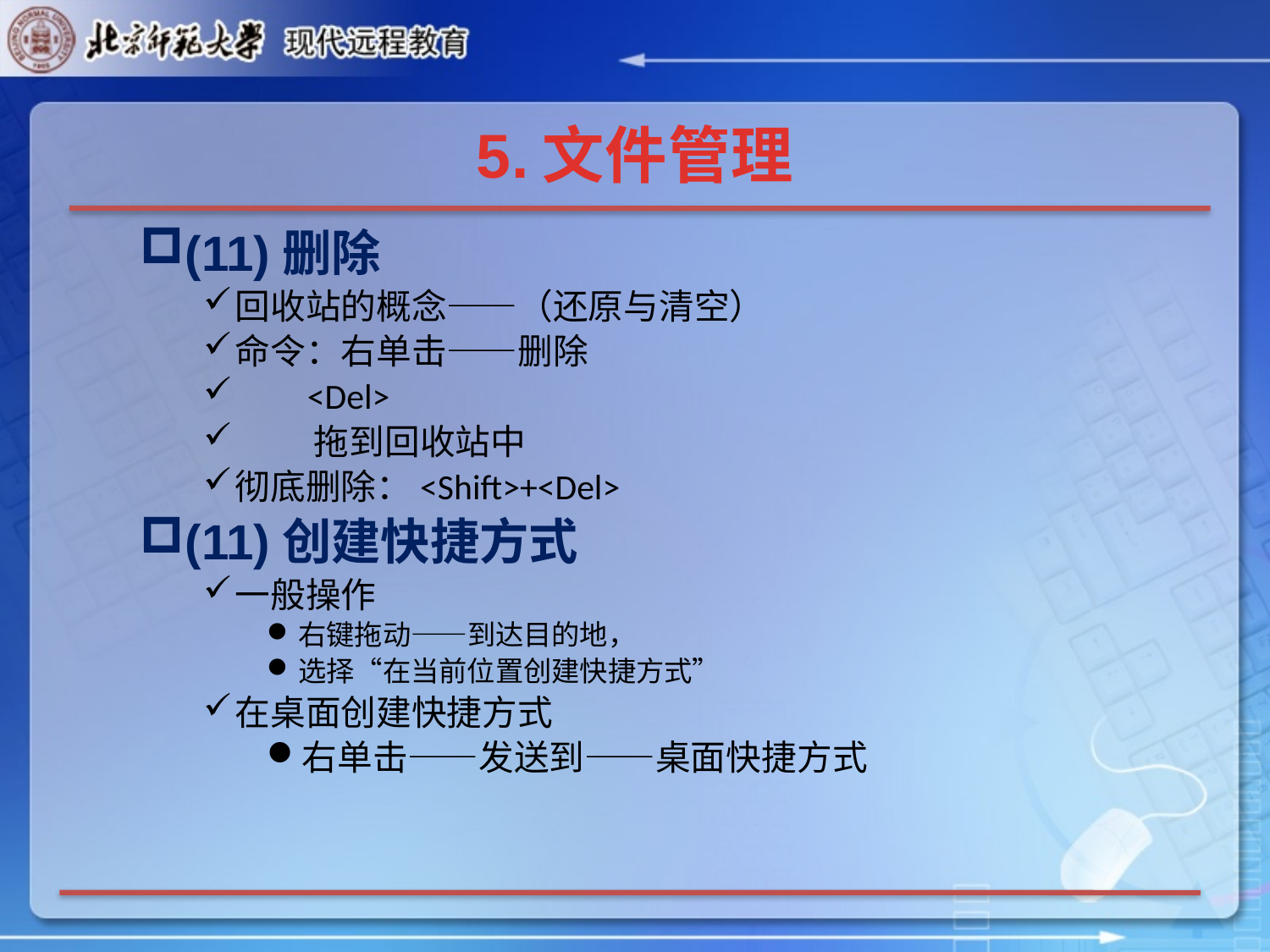

# 5.文件管理
(11)删除
回收站的概念——（还原与清空）
命令：右单击——删除
         <Del>
         拖到回收站中
彻底删除：<Shift>+<Del>
(11)创建快捷方式
一般操作
右键拖动——到达目的地，
选择“在当前位置创建快捷方式”
在桌面创建快捷方式
右单击——发送到——桌面快捷方式